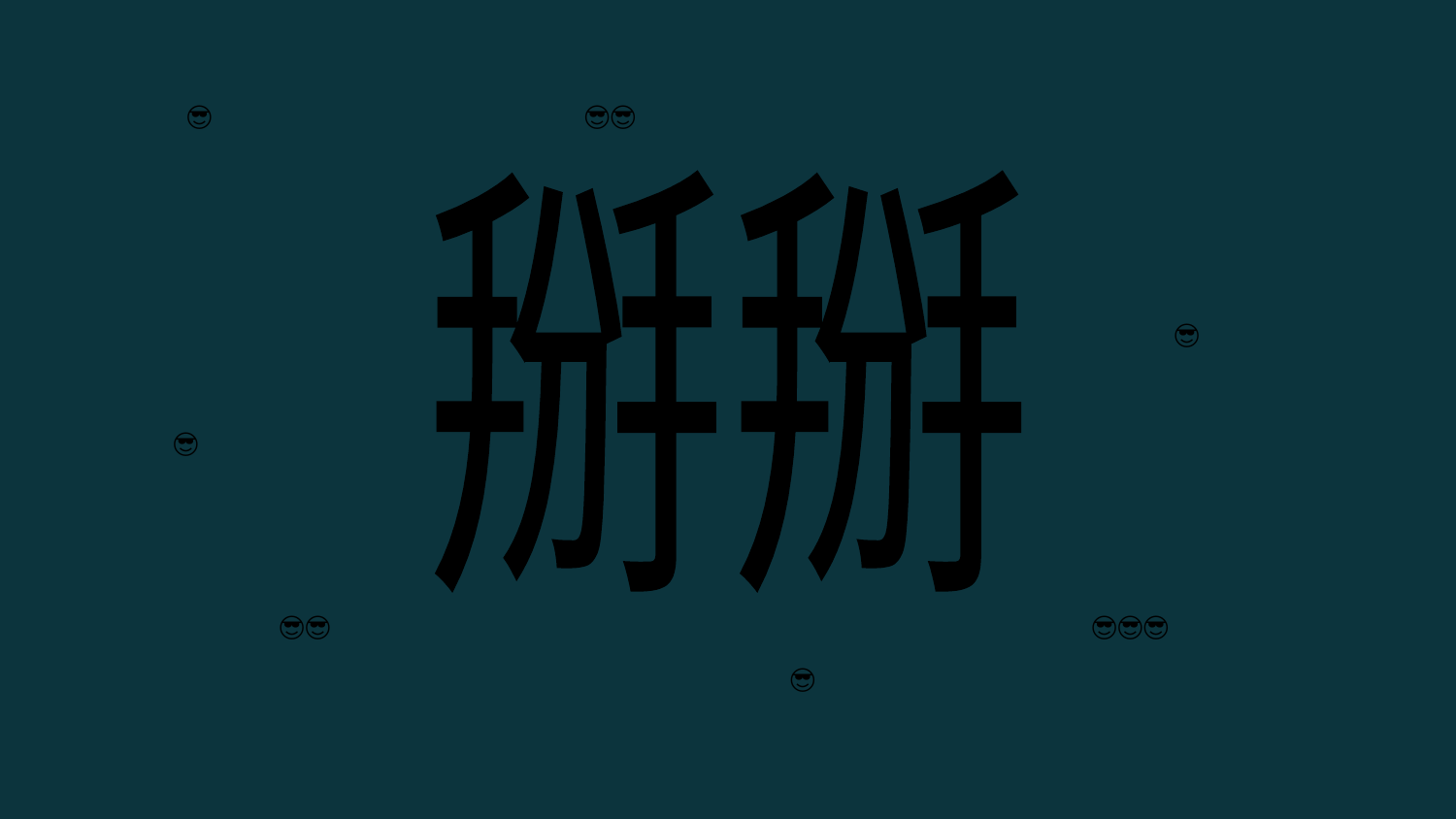

😎
😎😎
掰掰
😎

😎
😎😎
😎😎😎
😎